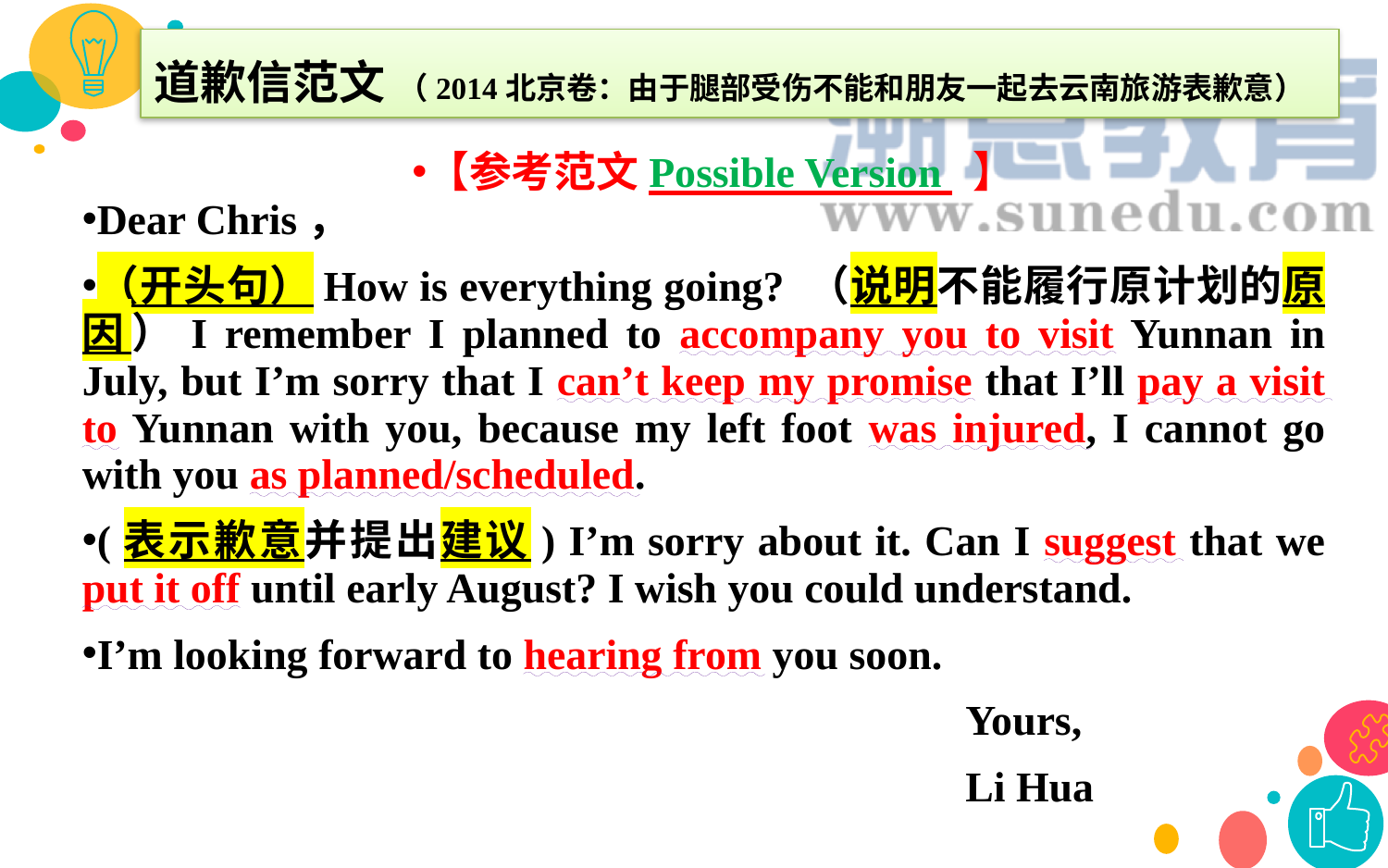

道歉信范文 （2014北京卷：由于腿部受伤不能和朋友一起去云南旅游表歉意）
【参考范文Possible Version  】
Dear Chris，
（开头句）How is everything going? （说明不能履行原计划的原因）I remember I planned to accompany you to visit Yunnan in July, but I’m sorry that I can’t keep my promise that I’ll pay a visit to Yunnan with you, because my left foot was injured, I cannot go with you as planned/scheduled.
(表示歉意并提出建议) I’m sorry about it. Can I suggest that we put it off until early August? I wish you could understand.
I’m looking forward to hearing from you soon.
                                                                                   Yours,
                                                                                   Li Hua